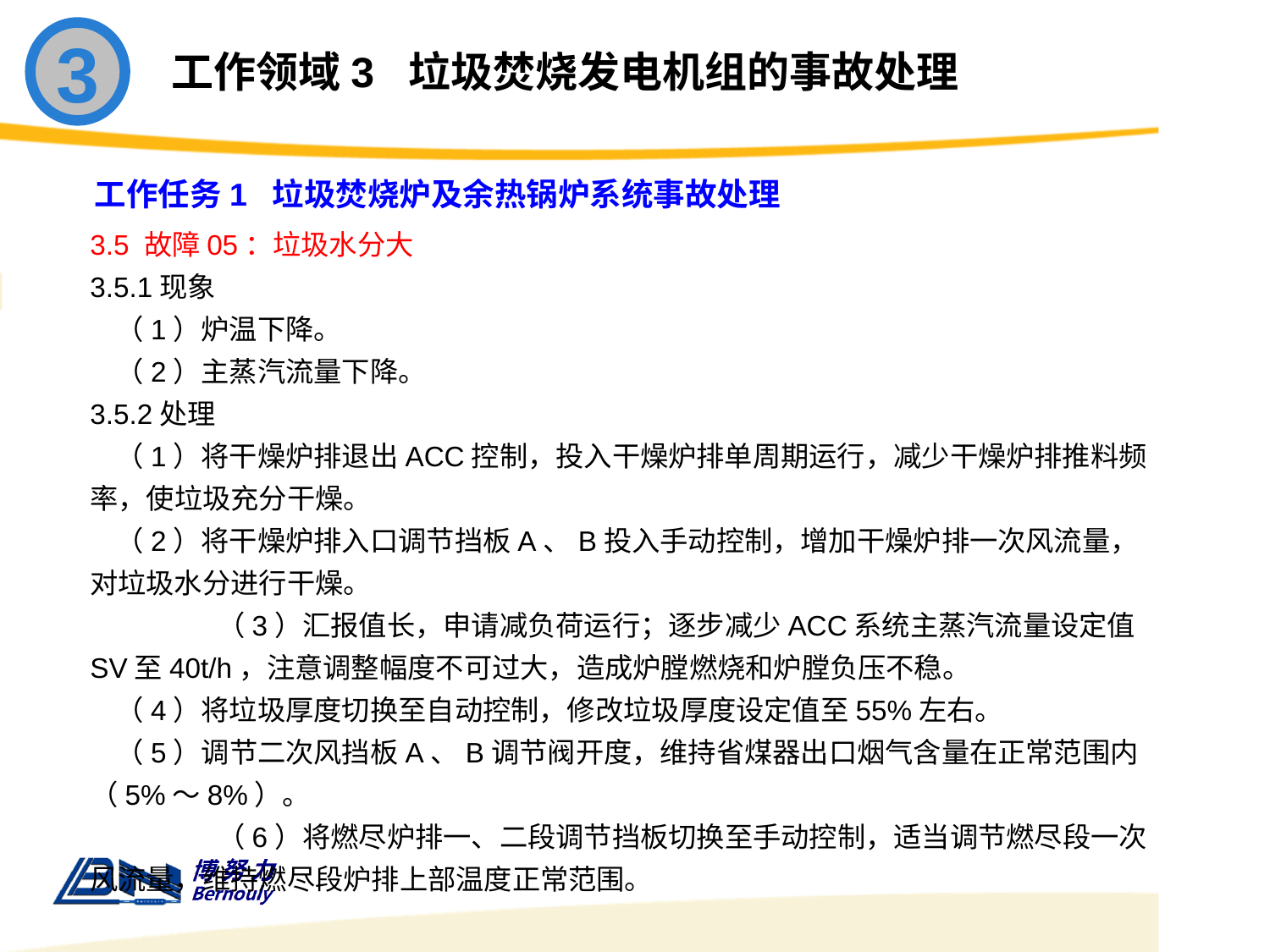

3
工作领域3  垃圾焚烧发电机组的事故处理
工作任务1  垃圾焚烧炉及余热锅炉系统事故处理
3.5 故障05：垃圾水分大
3.5.1现象
   （1）炉温下降。
   （2）主蒸汽流量下降。
3.5.2处理
   （1）将干燥炉排退出ACC控制，投入干燥炉排单周期运行，减少干燥炉排推料频率，使垃圾充分干燥。
   （2）将干燥炉排入口调节挡板A、B投入手动控制，增加干燥炉排一次风流量，对垃圾水分进行干燥。
	（3）汇报值长，申请减负荷运行；逐步减少ACC系统主蒸汽流量设定值SV至40t/h，注意调整幅度不可过大，造成炉膛燃烧和炉膛负压不稳。
   （4）将垃圾厚度切换至自动控制，修改垃圾厚度设定值至55%左右。
   （5）调节二次风挡板A、B调节阀开度，维持省煤器出口烟气含量在正常范围内（5%～8%）。
	（6）将燃尽炉排一、二段调节挡板切换至手动控制，适当调节燃尽段一次风流量，维持燃尽段炉排上部温度正常范围。